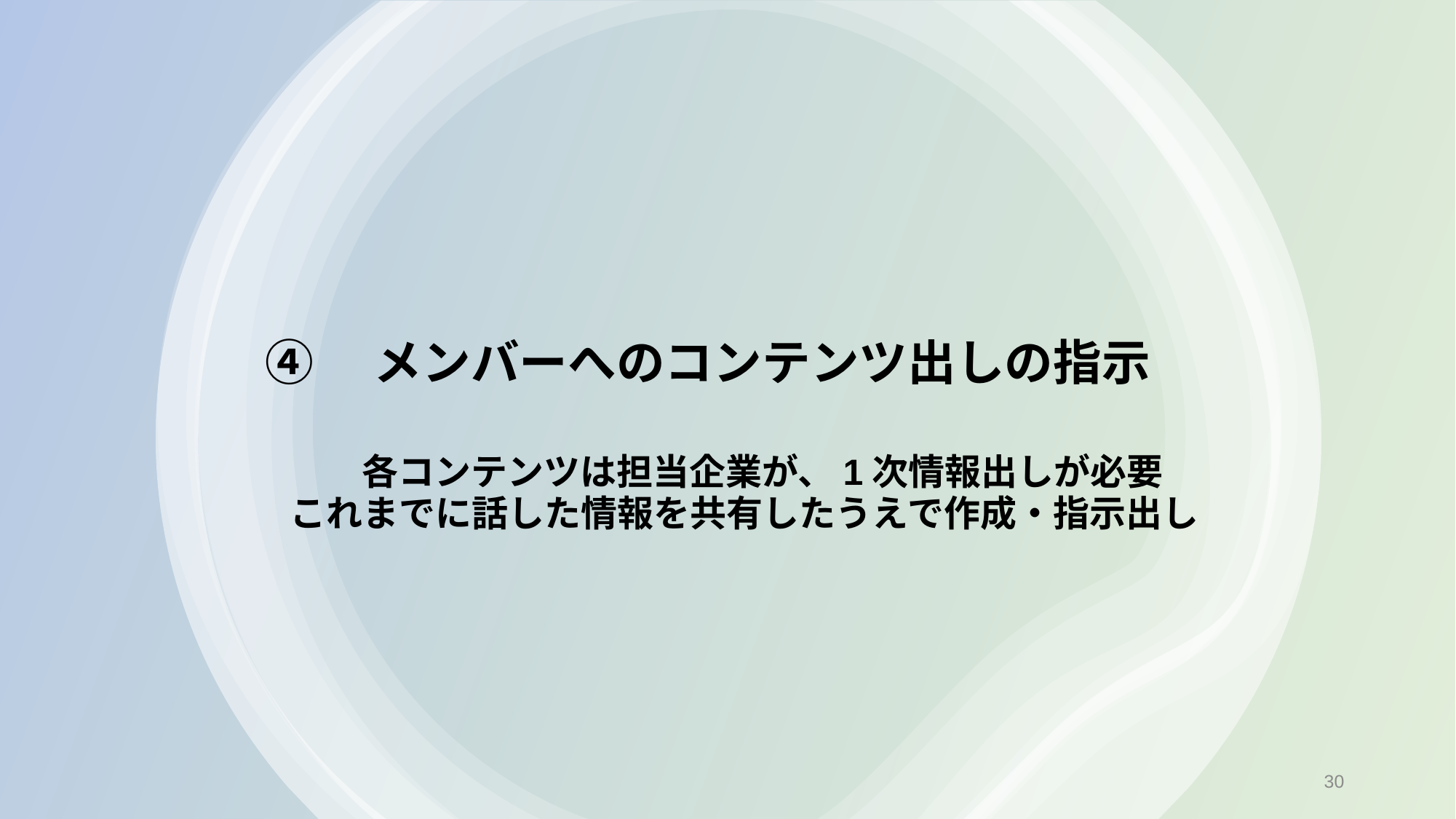

# ④　メンバーへのコンテンツ出しの指示 各コンテンツは担当企業が、1次情報出しが必要 　　これまでに話した情報を共有したうえで作成・指示出し
30